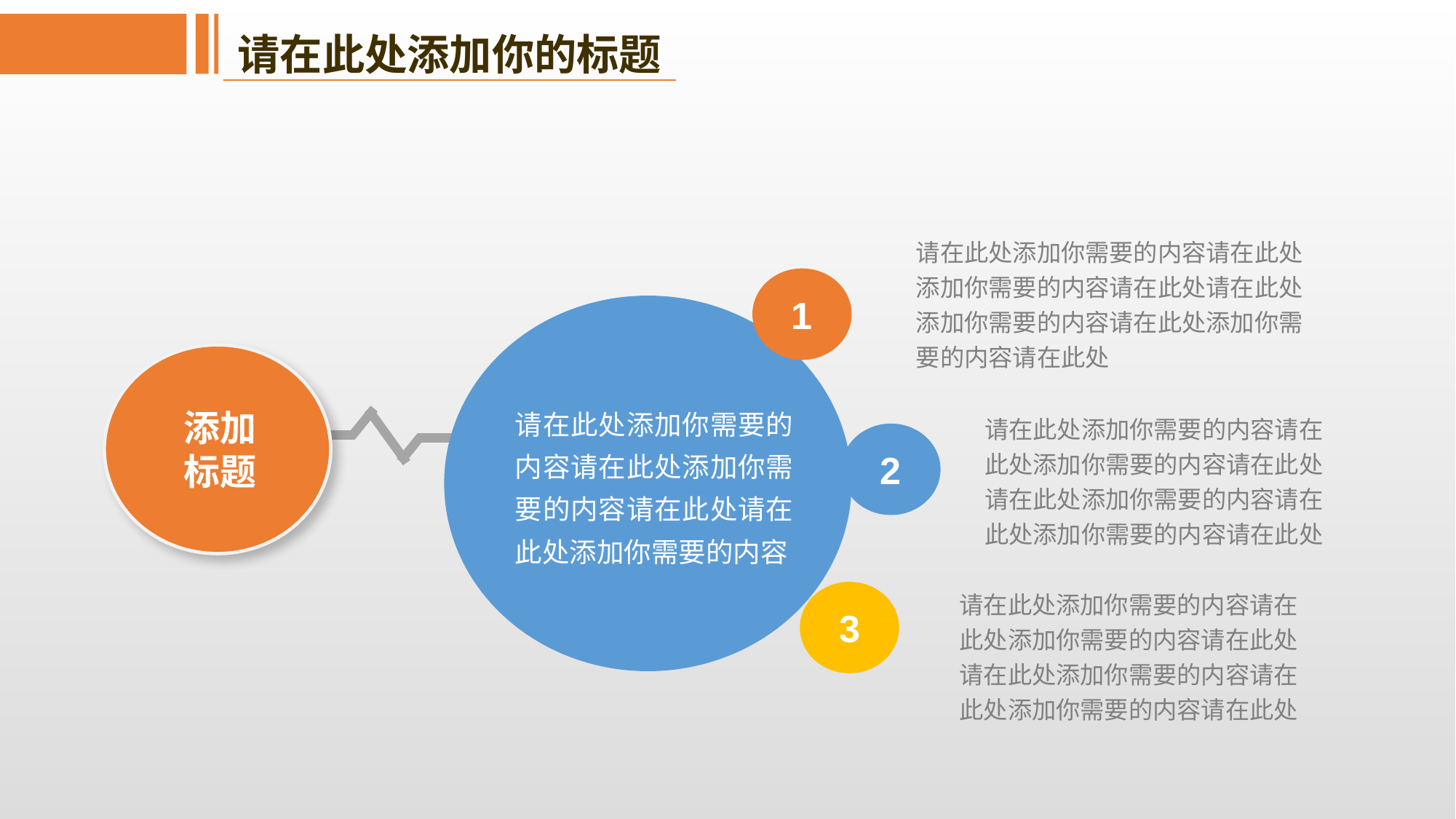

请在此处添加你的标题
请在此处添加你需要的内容请在此处添加你需要的内容请在此处请在此处添加你需要的内容请在此处添加你需要的内容请在此处

1

请在此处添加你需要的内容请在此处添加你需要的内容请在此处请在此处添加你需要的内容
添加
标题
请在此处添加你需要的内容请在此处添加你需要的内容请在此处请在此处添加你需要的内容请在此处添加你需要的内容请在此处

2

3
请在此处添加你需要的内容请在此处添加你需要的内容请在此处请在此处添加你需要的内容请在此处添加你需要的内容请在此处